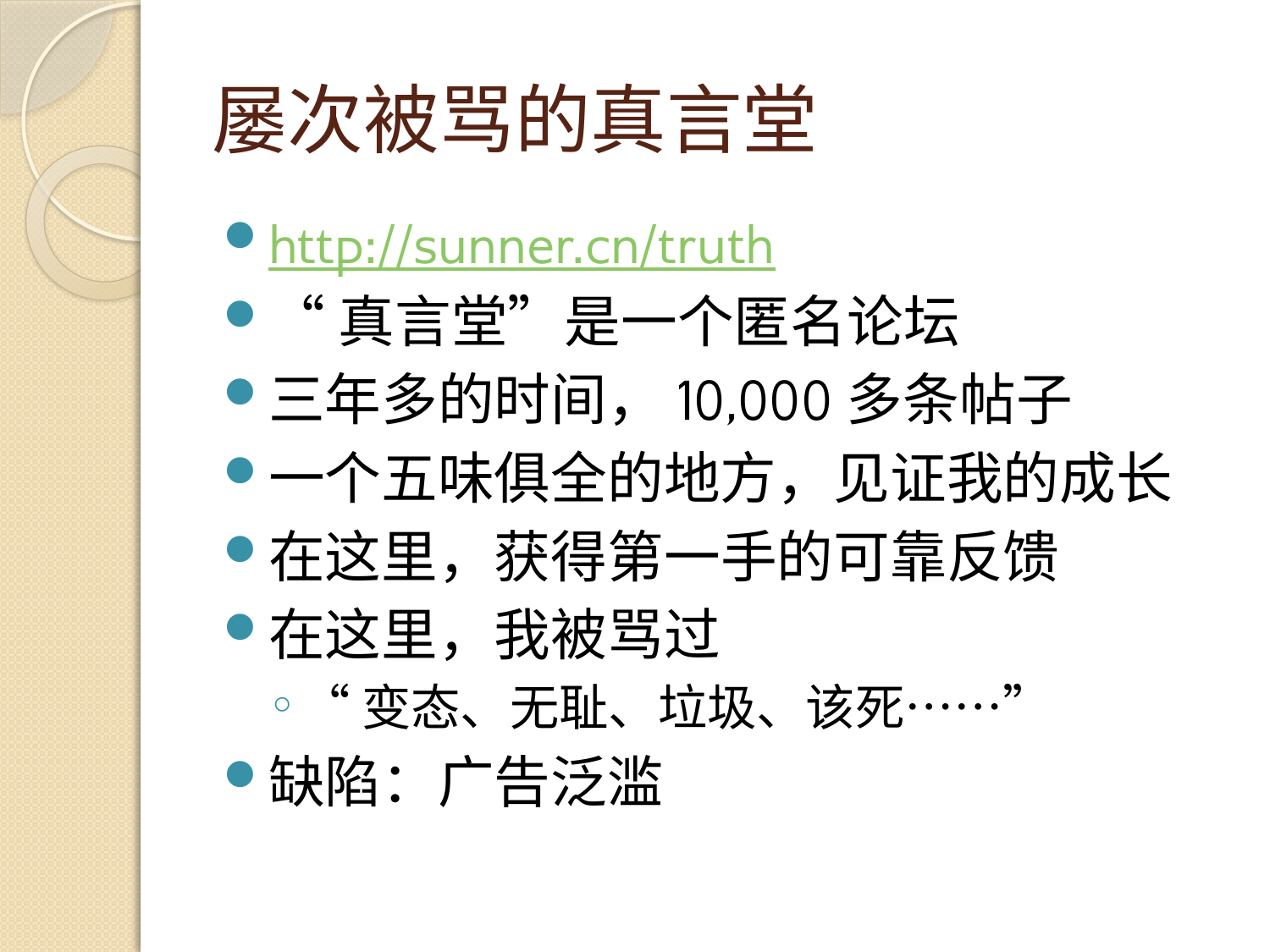

# 屡次被骂的真言堂
http://sunner.cn/truth
“真言堂”是一个匿名论坛
三年多的时间，10,000多条帖子
一个五味俱全的地方，见证我的成长
在这里，获得第一手的可靠反馈
在这里，我被骂过
“变态、无耻、垃圾、该死……”
缺陷：广告泛滥